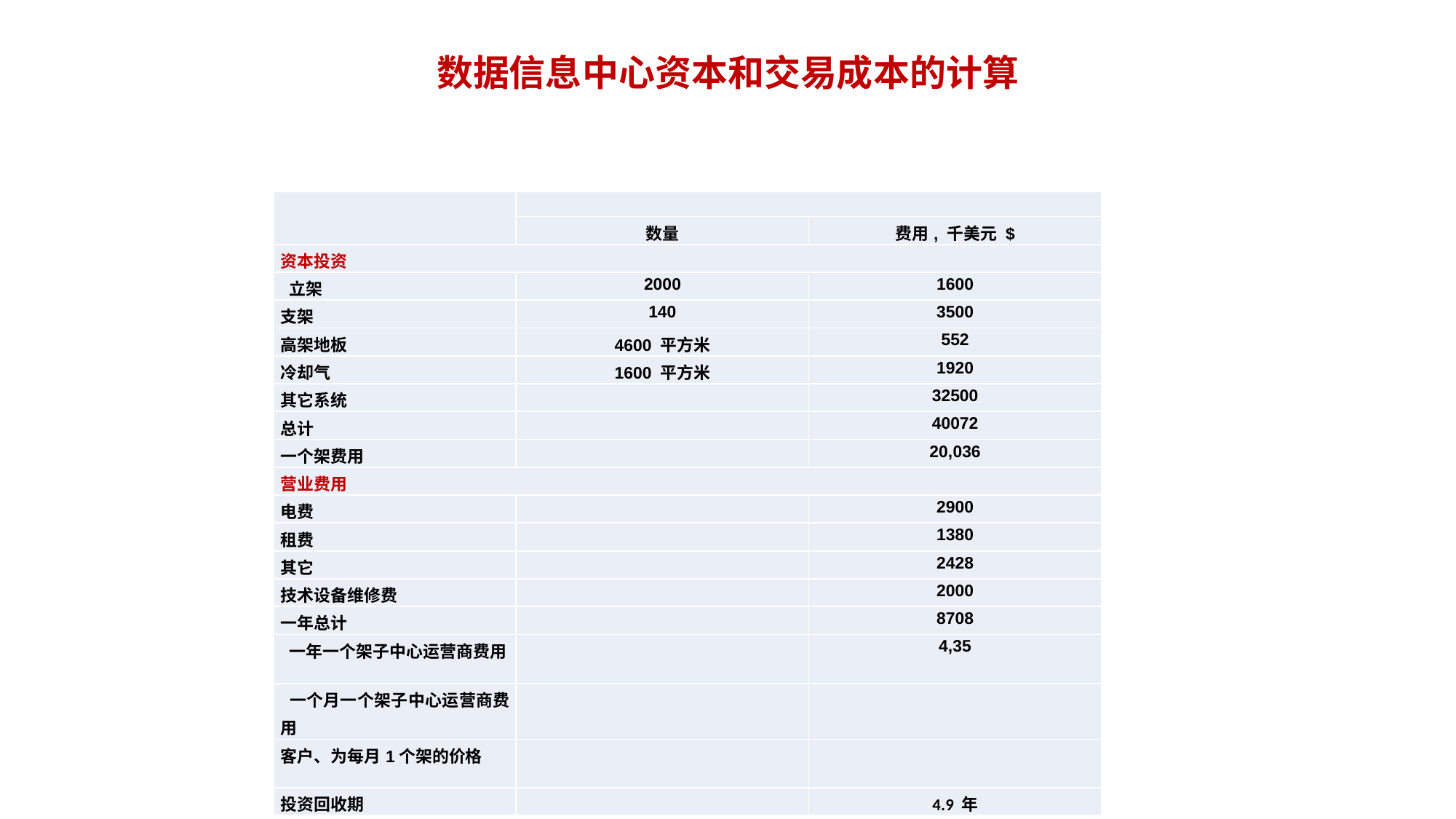

# 数据信息中心资本和交易成本的计算
|  |  |  |
| --- | --- | --- |
|  | 数量 | 费用, 千美元 $ |
| 资本投资 |  |  |
| 立架 | 2000 | 1600 |
| 支架 | 140 | 3500 |
| 高架地板 | 4600 平方米 | 552 |
| 冷却气 | 1600 平方米 | 1920 |
| 其它系统 |  | 32500 |
| 总计 |  | 40072 |
| 一个架费用 |  | 20,036 |
| 营业费用 |  |  |
| 电费 |  | 2900 |
| 租费 |  | 1380 |
| 其它 |  | 2428 |
| 技术设备维修费 |  | 2000 |
| 一年总计 |  | 8708 |
| 一年一个架子中心运营商费用 |  | 4,35 |
| 一个月一个架子中心运营商费用 |  |  |
| 客户、为每月1个架的价格 |  |  |
| 投资回收期 |  | 4.9 年 |